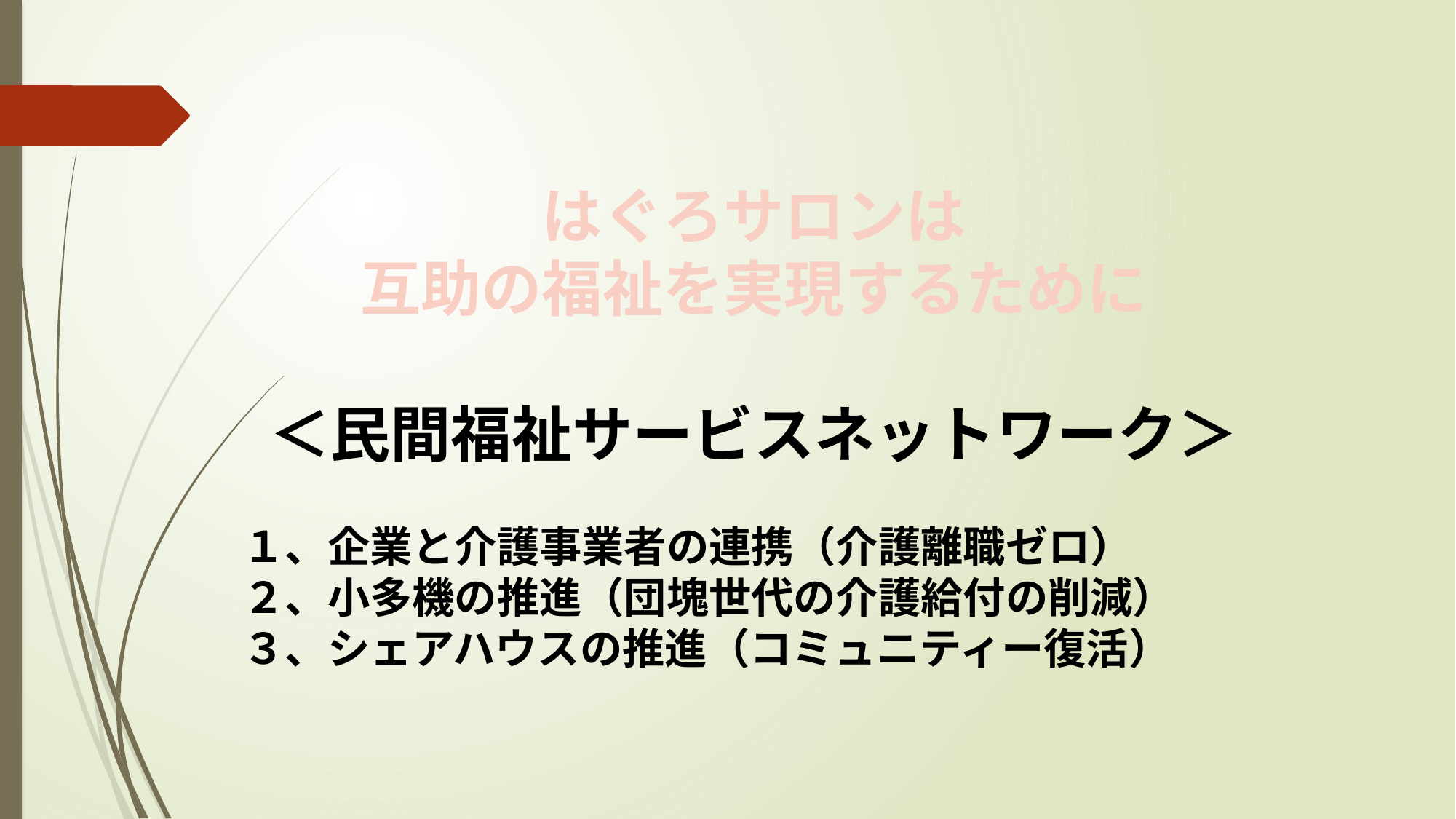

はぐろサロンは
互助の福祉を実現するために

＜民間福祉サービスネットワーク＞

１、企業と介護事業者の連携（介護離職ゼロ）
２、小多機の推進（団塊世代の介護給付の削減）
３、シェアハウスの推進（コミュニティー復活）